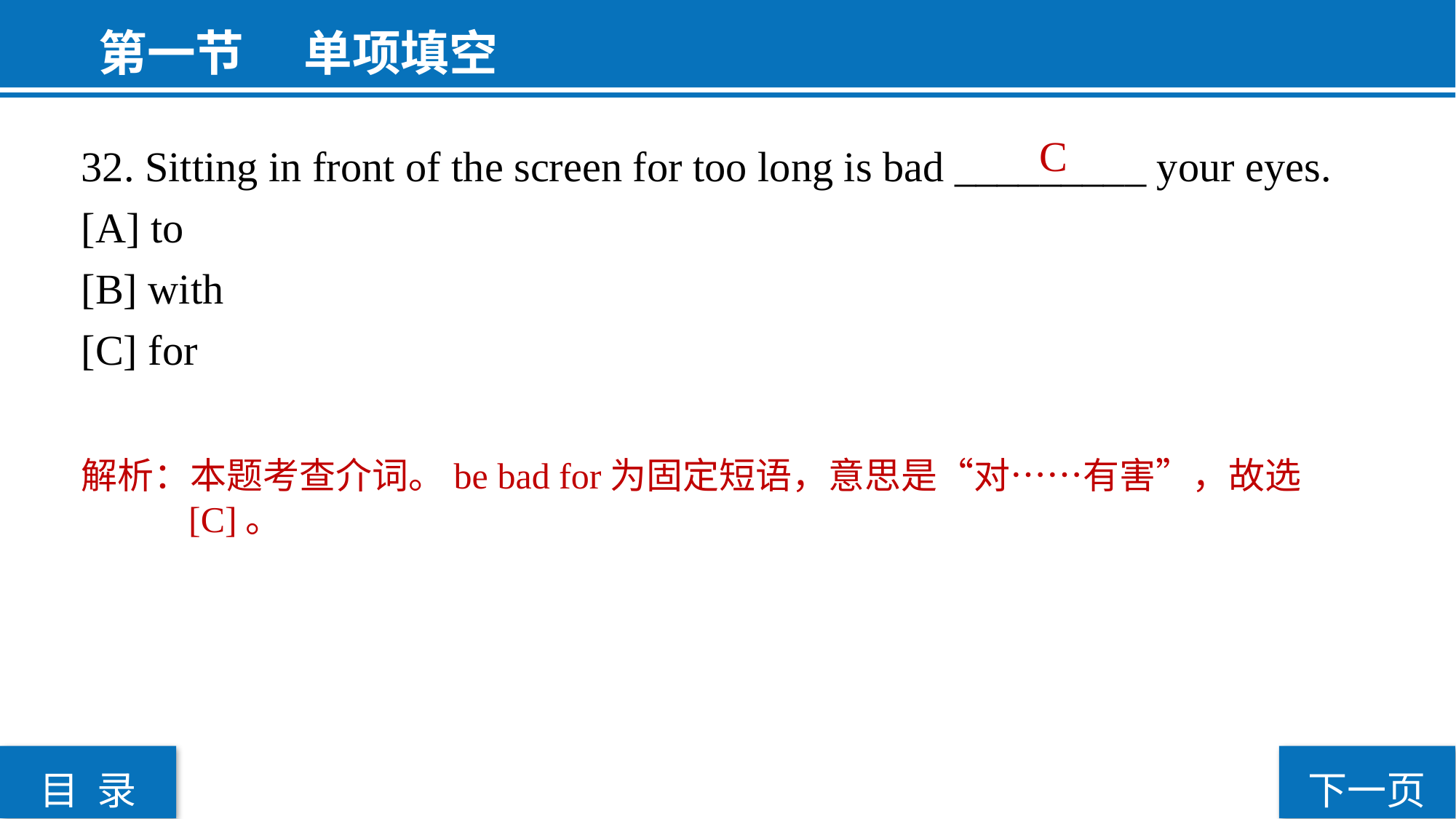

第一节  单项填空
C
32. Sitting in front of the screen for too long is bad _________ your eyes.
[A] to
[B] with
[C] for
解析：本题考查介词。be bad for为固定短语，意思是“对……有害”，故选[C]。